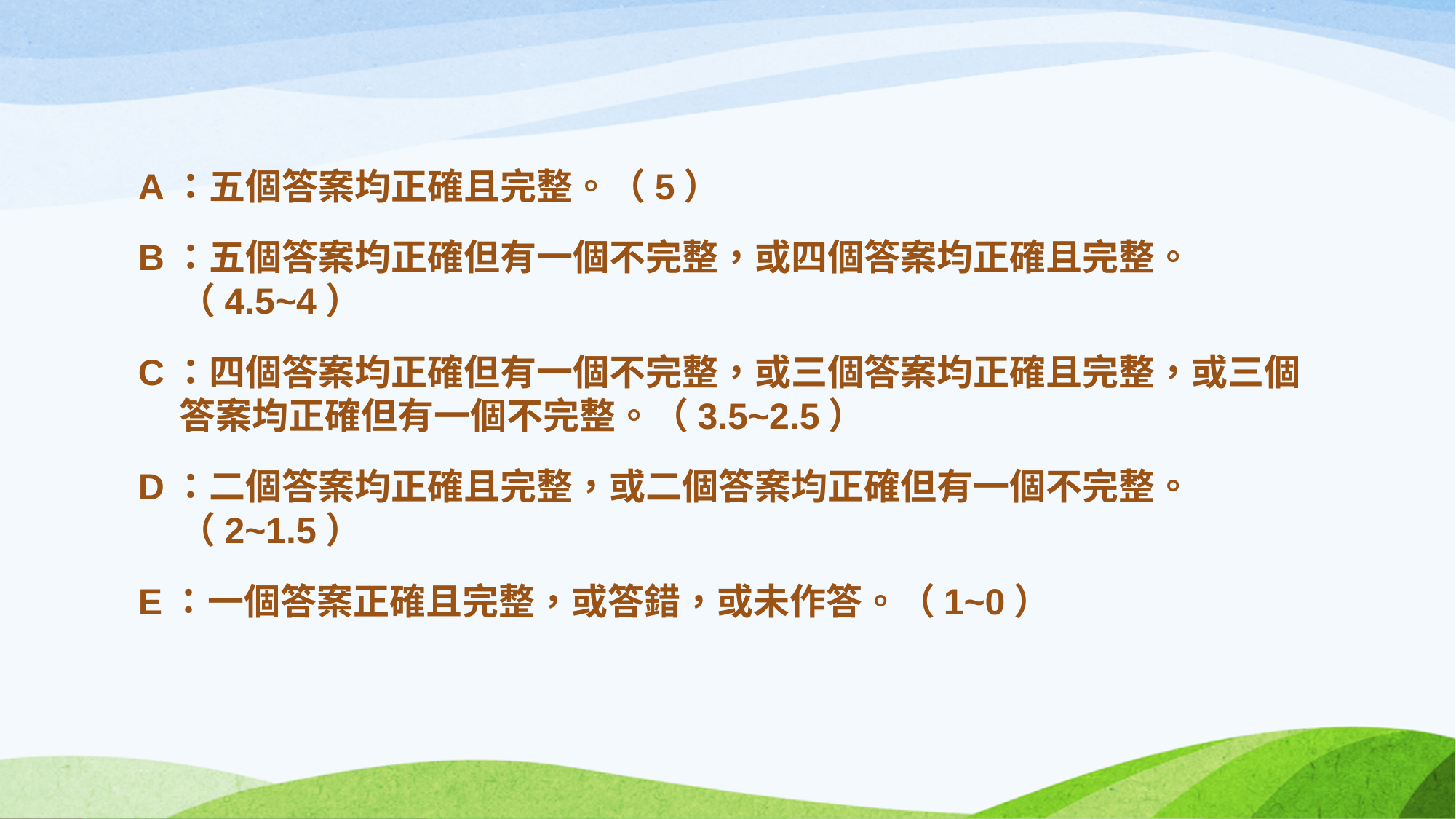

A：五個答案均正確且完整。（5）
B：五個答案均正確但有一個不完整，或四個答案均正確且完整。            （4.5~4）
C：四個答案均正確但有一個不完整，或三個答案均正確且完整，或三個答案均正確但有一個不完整。（3.5~2.5）
D：二個答案均正確且完整，或二個答案均正確但有一個不完整。           （2~1.5）
E：一個答案正確且完整，或答錯，或未作答。（1~0）